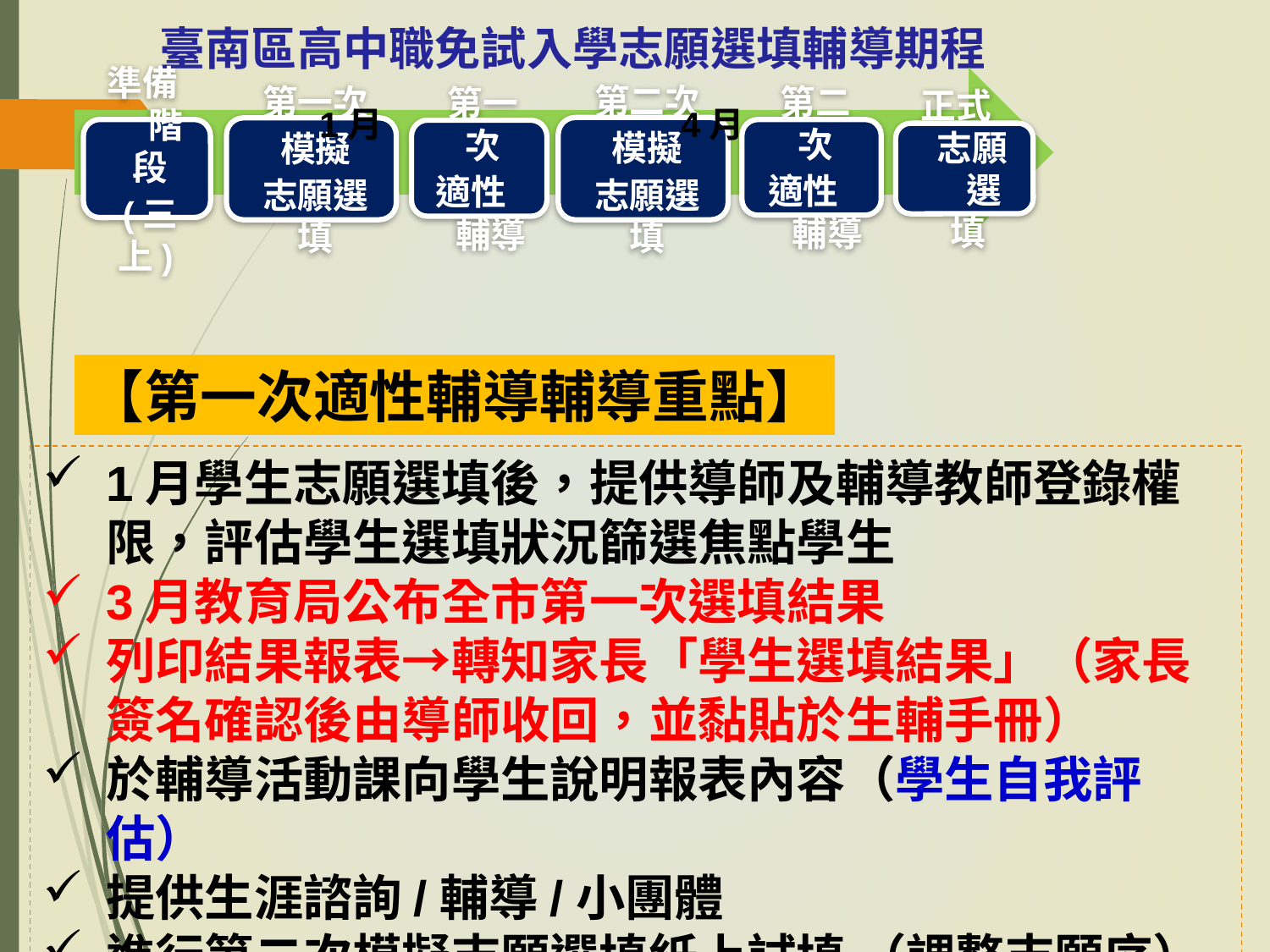

臺南區高中職免試入學志願選填輔導期程
準備       階段
(三上)
第一次
模擬
志願選填
第一次
適性      輔導
第二次
模擬
志願選填
第二次
適性       輔導
正式      志願      選填
1月                                    4月
【第一次適性輔導輔導重點】
1月學生志願選填後，提供導師及輔導教師登錄權限，評估學生選填狀況篩選焦點學生
3月教育局公布全市第一次選填結果
列印結果報表→轉知家長「學生選填結果」（家長簽名確認後由導師收回，並黏貼於生輔手冊）
於輔導活動課向學生說明報表內容（學生自我評估）
提供生涯諮詢/輔導/小團體
進行第二次模擬志願選填紙上試填 （調整志願序）